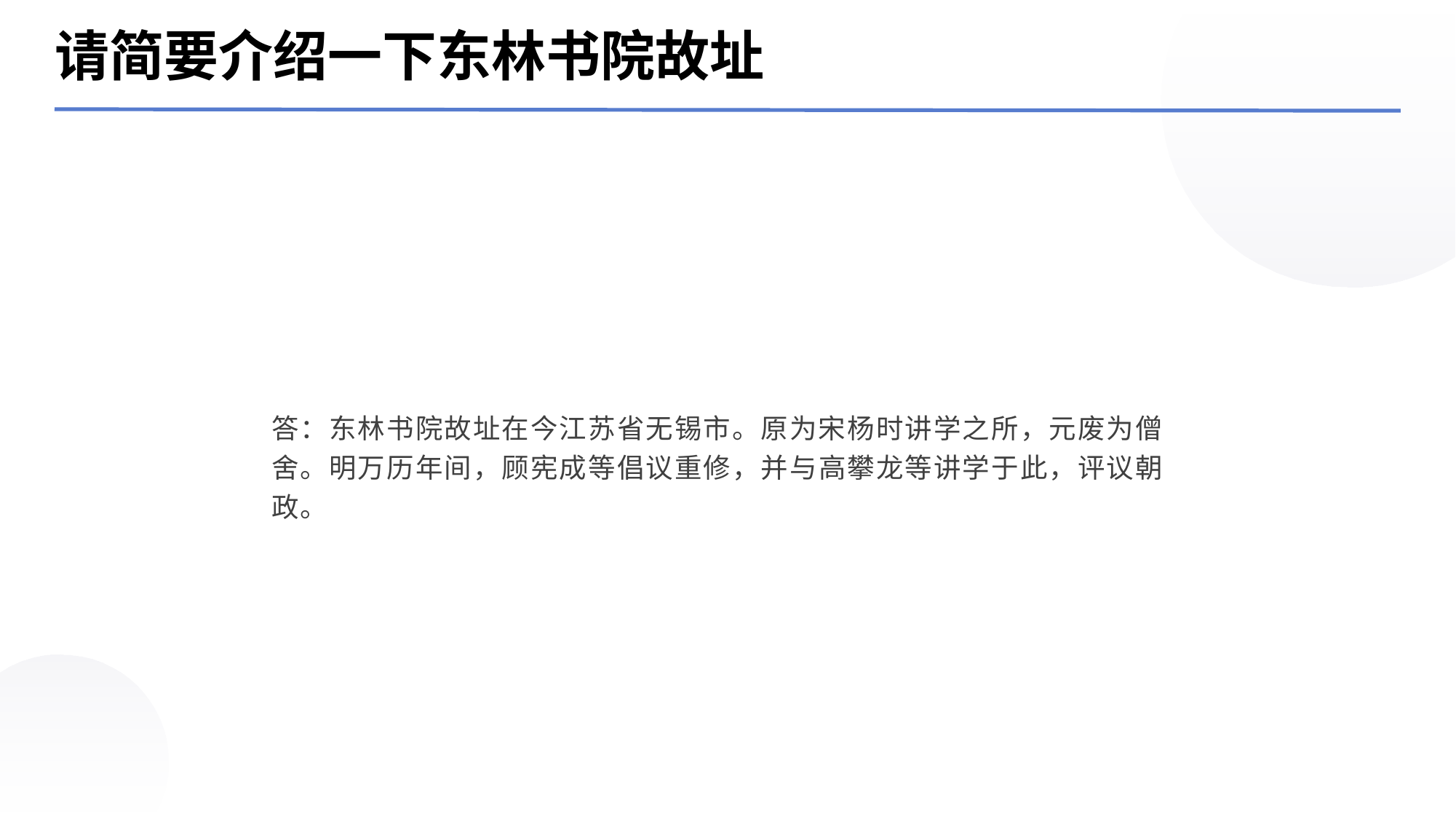

请简要介绍一下东林书院故址
答：东林书院故址在今江苏省无锡市。原为宋杨时讲学之所，元废为僧舍。明万历年间，顾宪成等倡议重修，并与高攀龙等讲学于此，评议朝政。